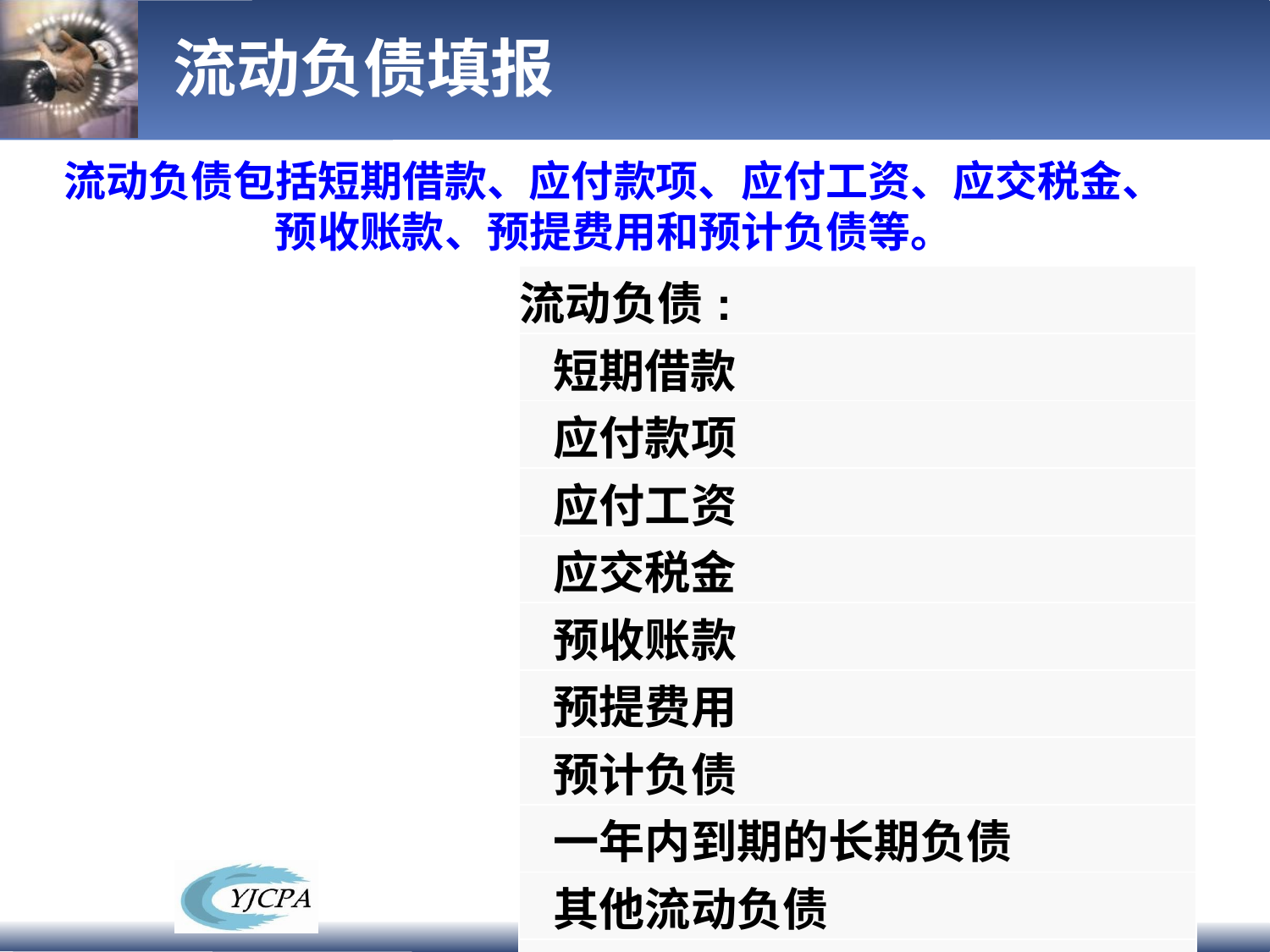

# 流动负债填报
流动负债包括短期借款、应付款项、应付工资、应交税金、预收账款、预提费用和预计负债等。
| 流动负债: |
| --- |
| 短期借款 |
| 应付款项 |
| 应付工资 |
| 应交税金 |
| 预收账款 |
| 预提费用 |
| 预计负债 |
| 一年内到期的长期负债 |
| 其他流动负债 |
| 流动负债合计 |